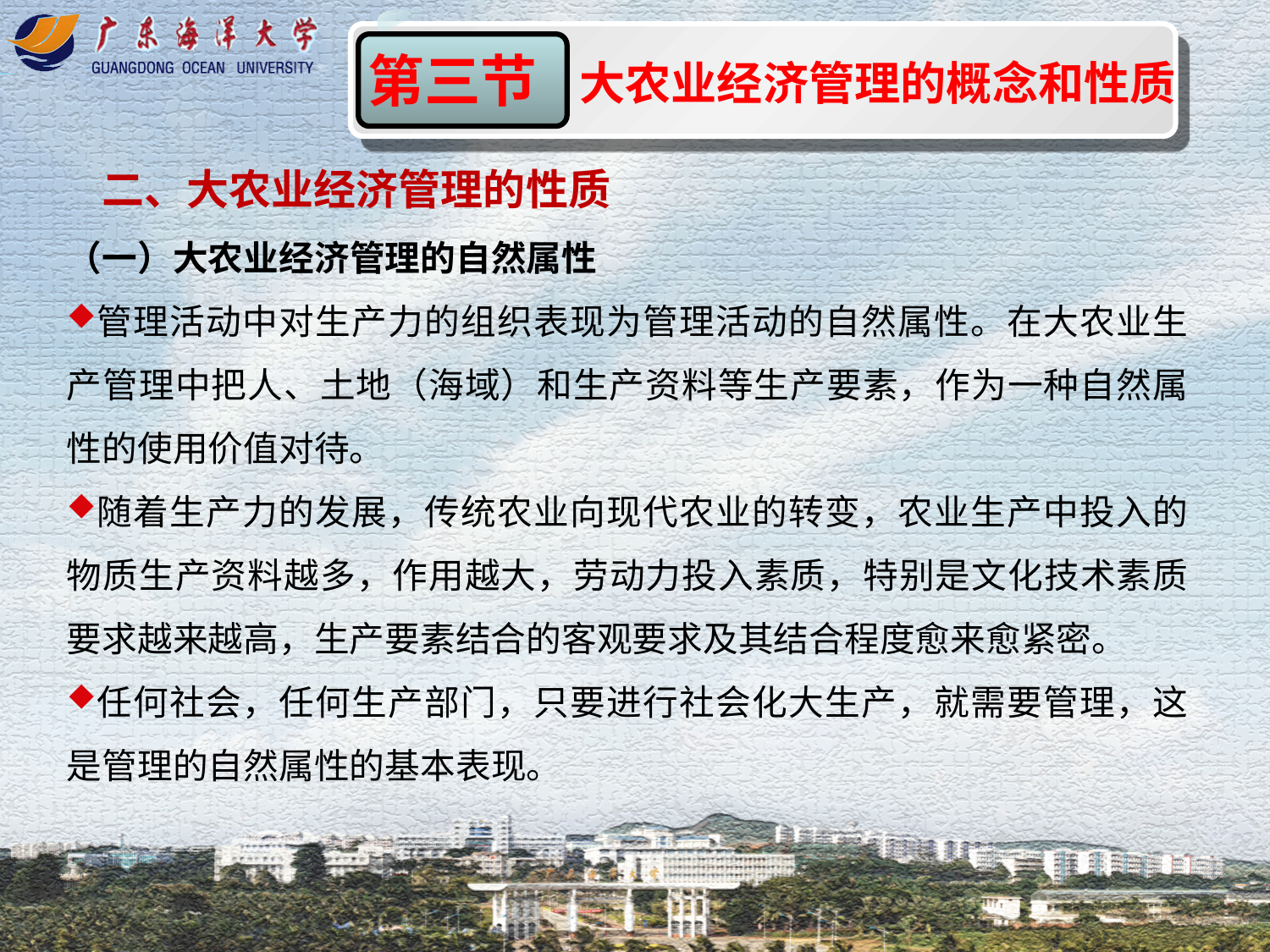

第三节
大农业经济管理的概念和性质
二、大农业经济管理的性质
（一）大农业经济管理的自然属性
管理活动中对生产力的组织表现为管理活动的自然属性。在大农业生产管理中把人、土地（海域）和生产资料等生产要素，作为一种自然属性的使用价值对待。
随着生产力的发展，传统农业向现代农业的转变，农业生产中投入的物质生产资料越多，作用越大，劳动力投入素质，特别是文化技术素质要求越来越高，生产要素结合的客观要求及其结合程度愈来愈紧密。
任何社会，任何生产部门，只要进行社会化大生产，就需要管理，这是管理的自然属性的基本表现。